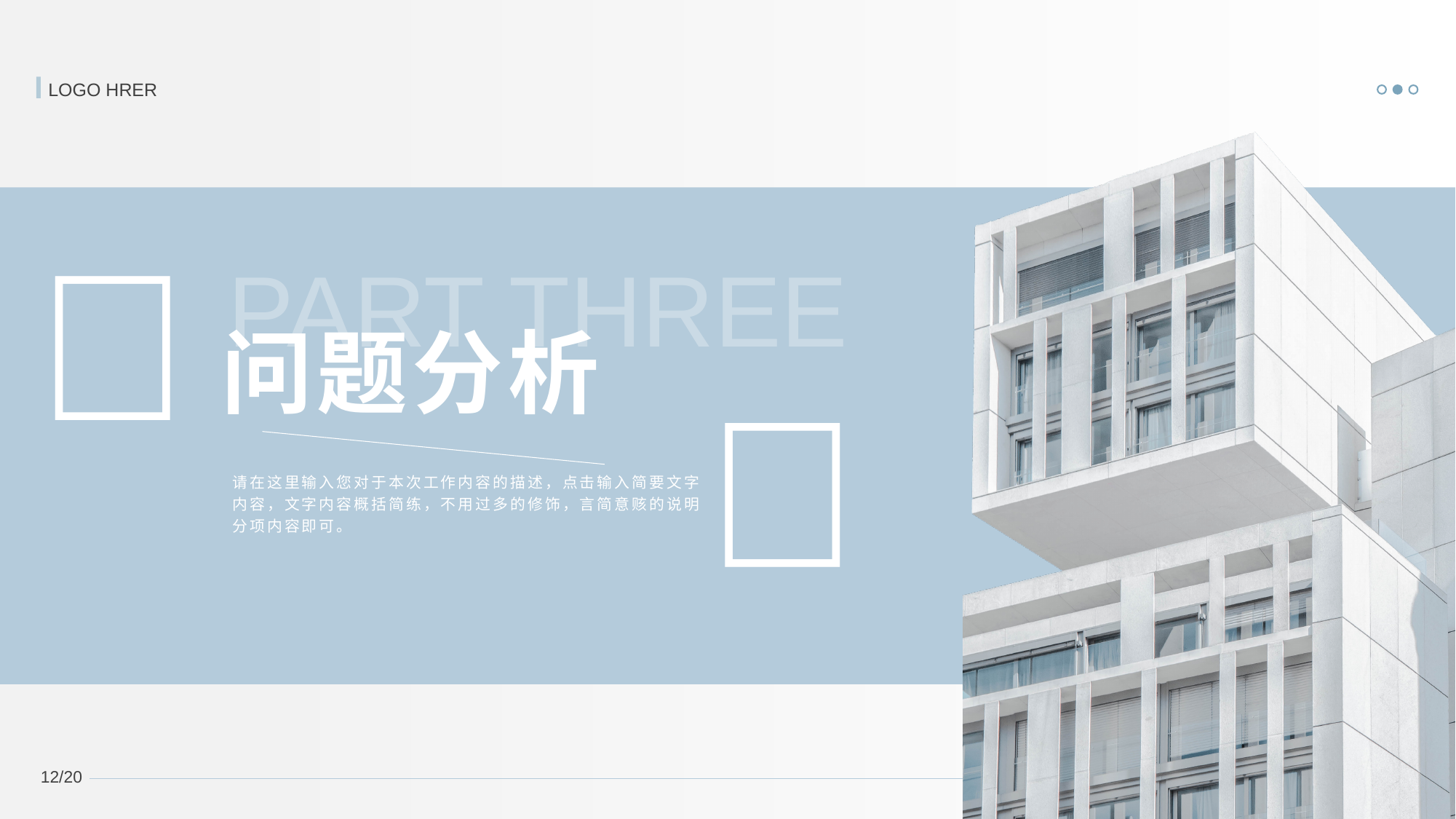

LOGO HRER

PART THREE
问题分析
请在这里输入您对于本次工作内容的描述，点击输入简要文字内容，文字内容概括简练，不用过多的修饰，言简意赅的说明分项内容即可。
12/20